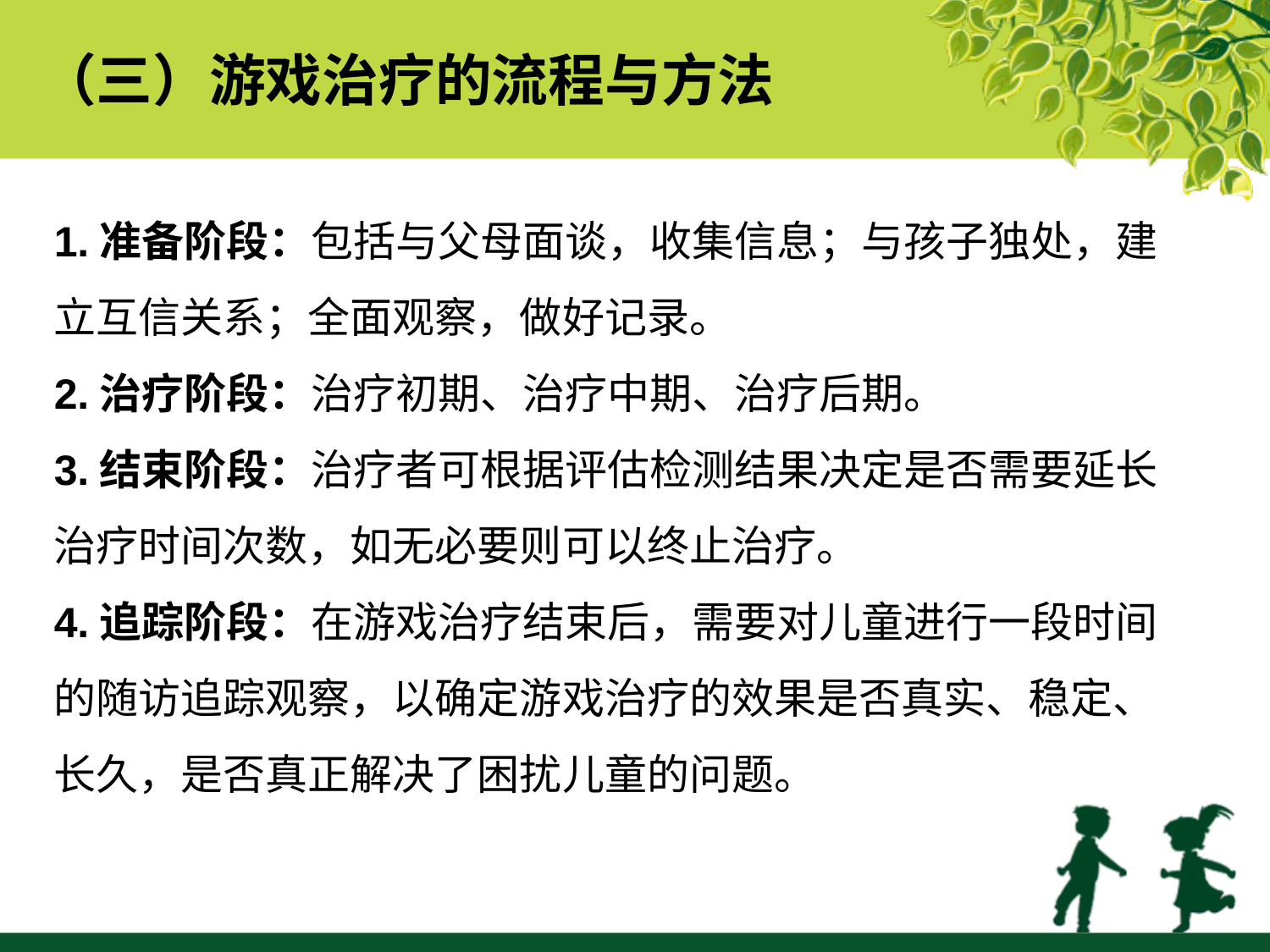

（三）游戏治疗的流程与方法
1.准备阶段：包括与父母面谈，收集信息；与孩子独处，建立互信关系；全面观察，做好记录。
2.治疗阶段：治疗初期、治疗中期、治疗后期。
3.结束阶段：治疗者可根据评估检测结果决定是否需要延长治疗时间次数，如无必要则可以终止治疗。
4.追踪阶段：在游戏治疗结束后，需要对儿童进行一段时间的随访追踪观察，以确定游戏治疗的效果是否真实、稳定、长久，是否真正解决了困扰儿童的问题。